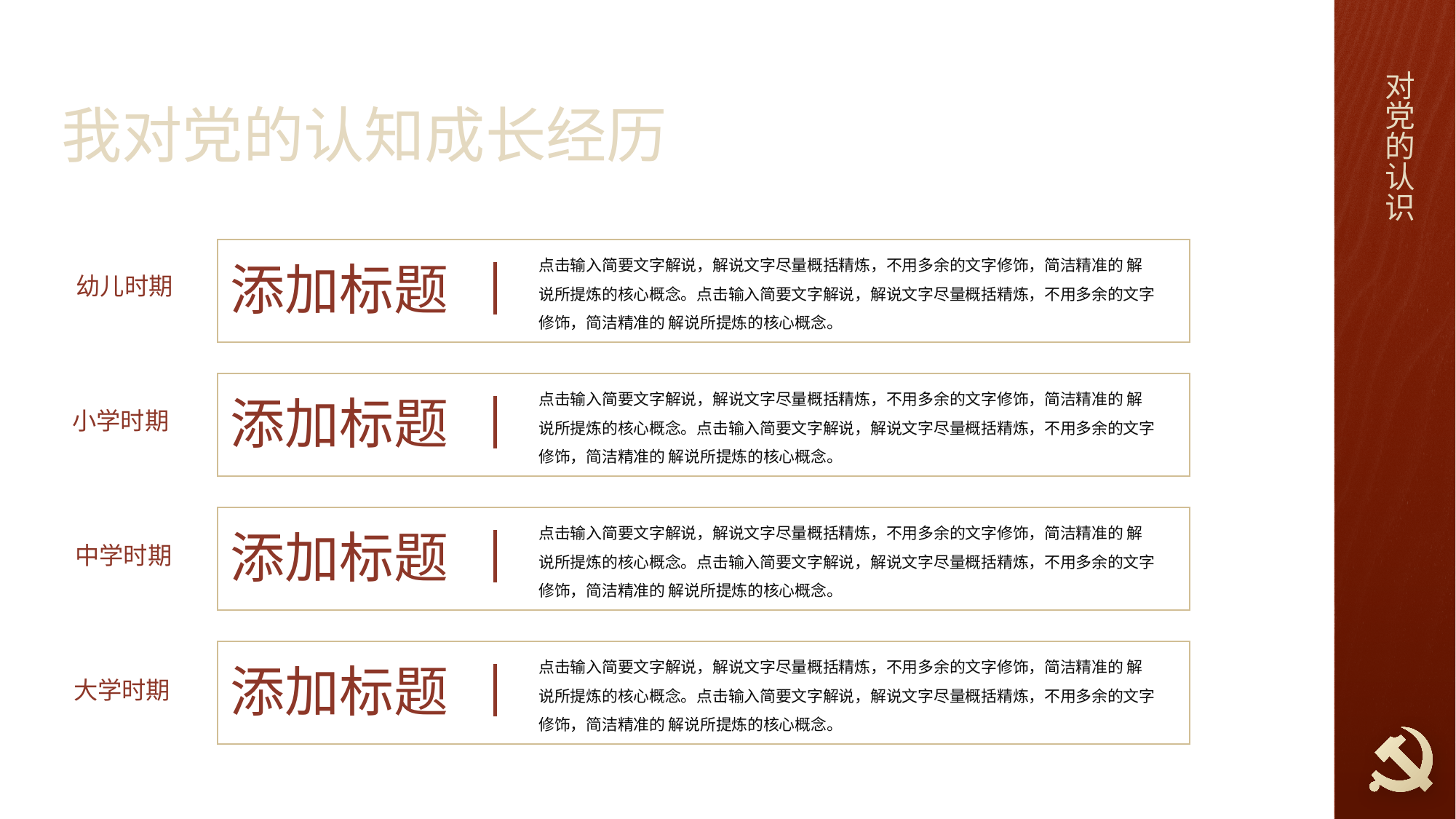

对党的认识
我对党的认知成长经历

点击输入简要文字解说，解说文字尽量概括精炼，不用多余的文字修饰，简洁精准的 解说所提炼的核心概念。点击输入简要文字解说，解说文字尽量概括精炼，不用多余的文字修饰，简洁精准的 解说所提炼的核心概念。
添加标题
幼儿时期

点击输入简要文字解说，解说文字尽量概括精炼，不用多余的文字修饰，简洁精准的 解说所提炼的核心概念。点击输入简要文字解说，解说文字尽量概括精炼，不用多余的文字修饰，简洁精准的 解说所提炼的核心概念。
添加标题
小学时期

点击输入简要文字解说，解说文字尽量概括精炼，不用多余的文字修饰，简洁精准的 解说所提炼的核心概念。点击输入简要文字解说，解说文字尽量概括精炼，不用多余的文字修饰，简洁精准的 解说所提炼的核心概念。
添加标题
中学时期

点击输入简要文字解说，解说文字尽量概括精炼，不用多余的文字修饰，简洁精准的 解说所提炼的核心概念。点击输入简要文字解说，解说文字尽量概括精炼，不用多余的文字修饰，简洁精准的 解说所提炼的核心概念。
添加标题
大学时期